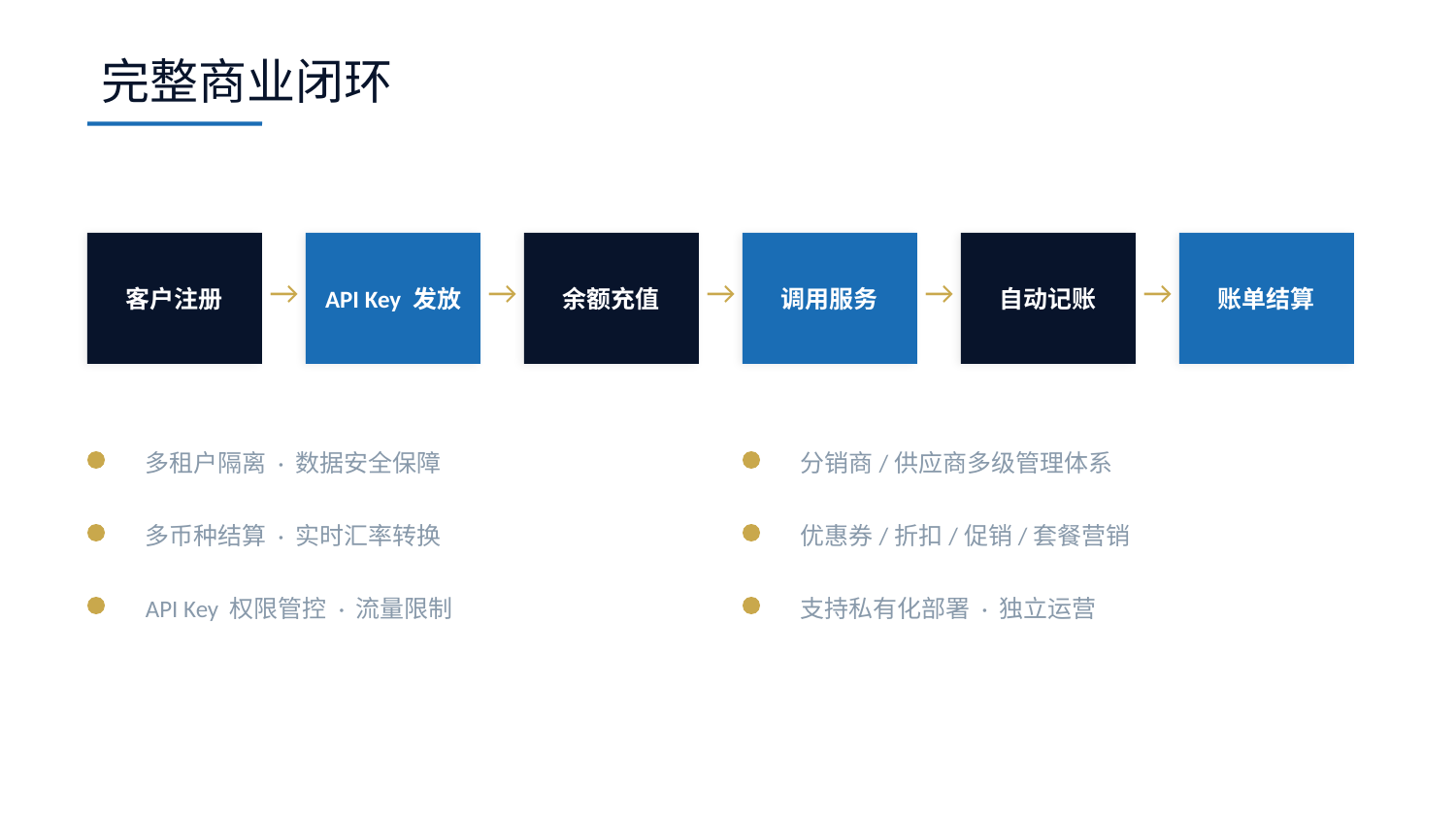

完整商业闭环

客户注册

API Key 发放

余额充值

调用服务

自动记账

账单结算
→
→
→
→
→
多租户隔离 · 数据安全保障
分销商/供应商多级管理体系

多币种结算 · 实时汇率转换
优惠券/折扣/促销/套餐营销

API Key 权限管控 · 流量限制
支持私有化部署 · 独立运营